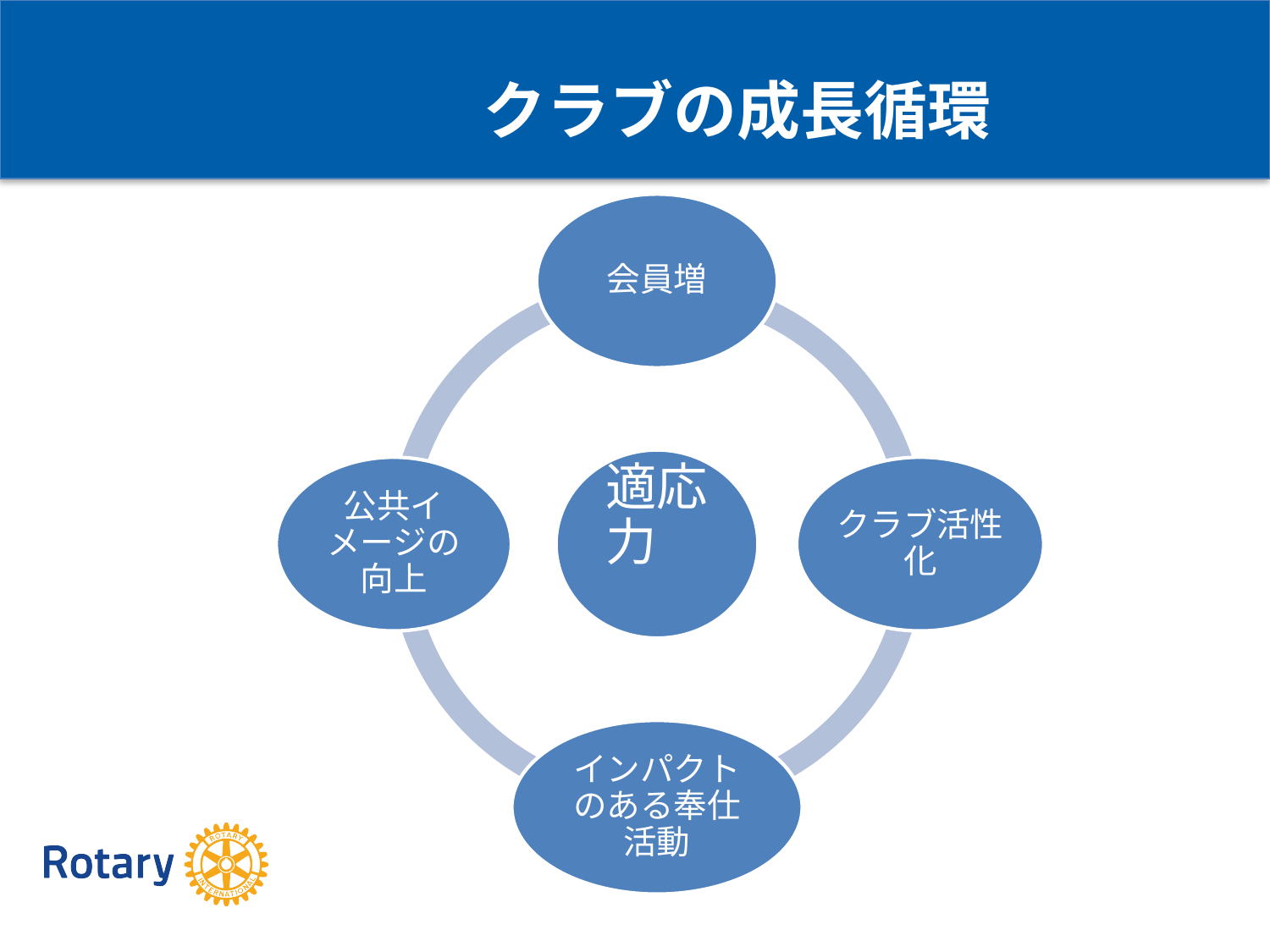

クラブの成長循環
適応力
会員増
クラブ活性化
インパクトのある奉仕活動
公共イメージの向上